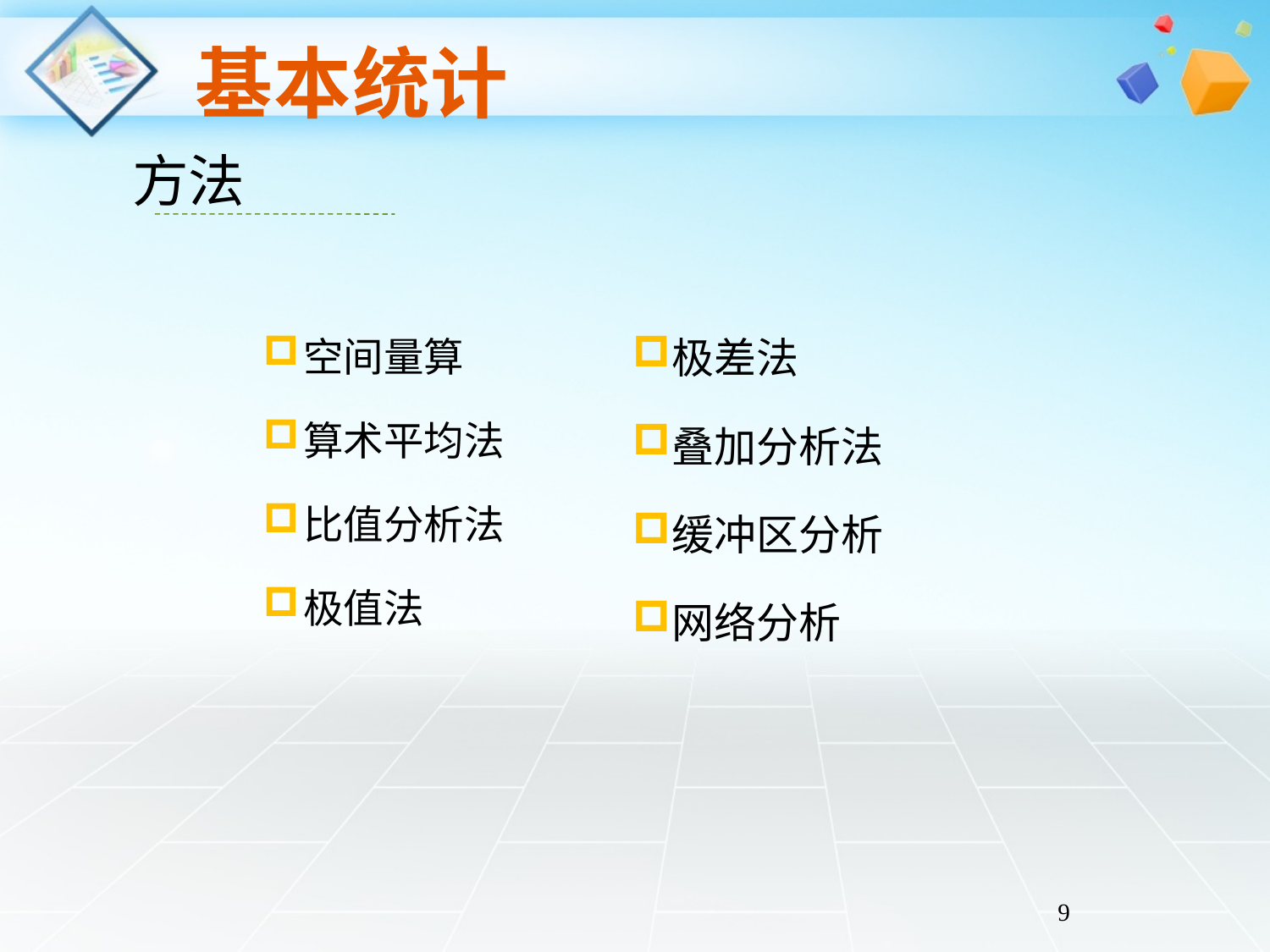

方法

空间量算
算术平均法
比值分析法
极值法
极差法
叠加分析法
缓冲区分析
网络分析
9